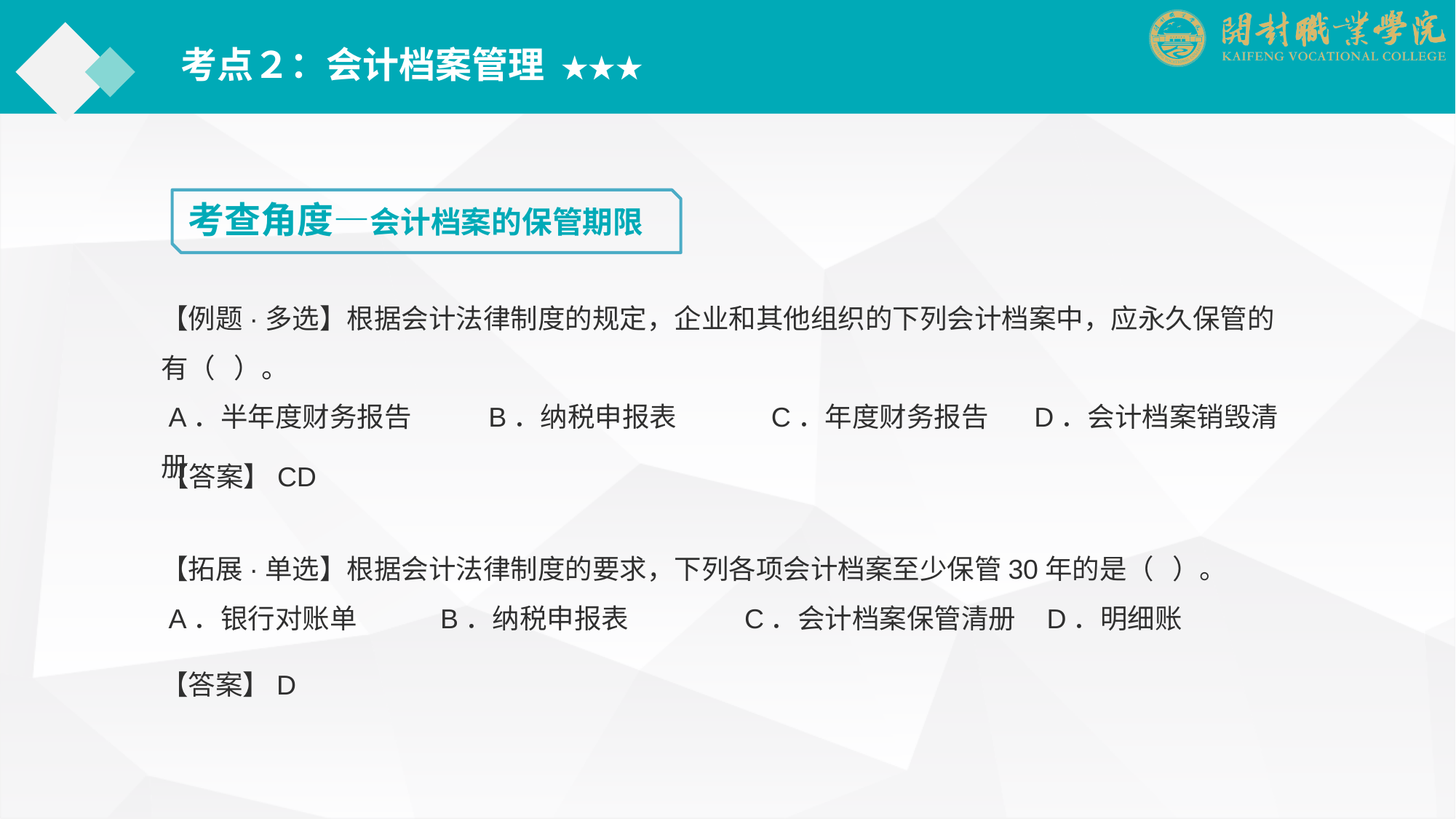

考点２：会计档案管理  ★★★
考查角度—会计档案的保管期限

【例题·多选】根据会计法律制度的规定，企业和其他组织的下列会计档案中，应永久保管的有（   ）。
 A．半年度财务报告	B．纳税申报表 　　　C．年度财务报告	D．会计档案销毁清册
【答案】CD
【拓展·单选】根据会计法律制度的要求，下列各项会计档案至少保管30年的是（   ）。
 A．银行对账单	　　B．纳税申报表　　　　C．会计档案保管清册	 D．明细账
【答案】D